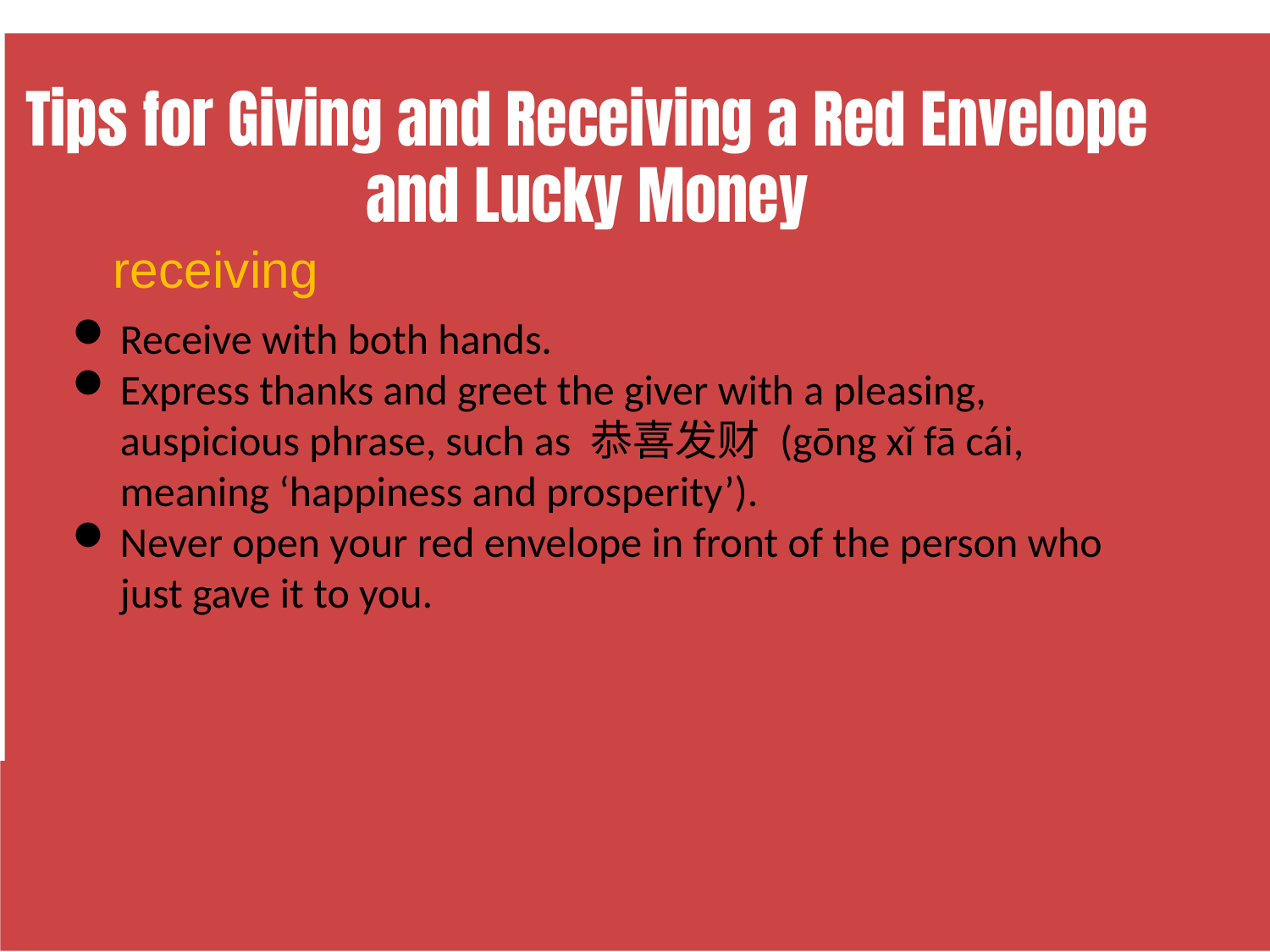

Tips for Giving and Receiving a Red Envelope
and Lucky Money

receiving
Receive with both hands.
Express thanks and greet the giver with a pleasing, auspicious phrase, such as 恭喜发财 (gōng xǐ fā cái, meaning ‘happiness and prosperity’).
Never open your red envelope in front of the person who just gave it to you.